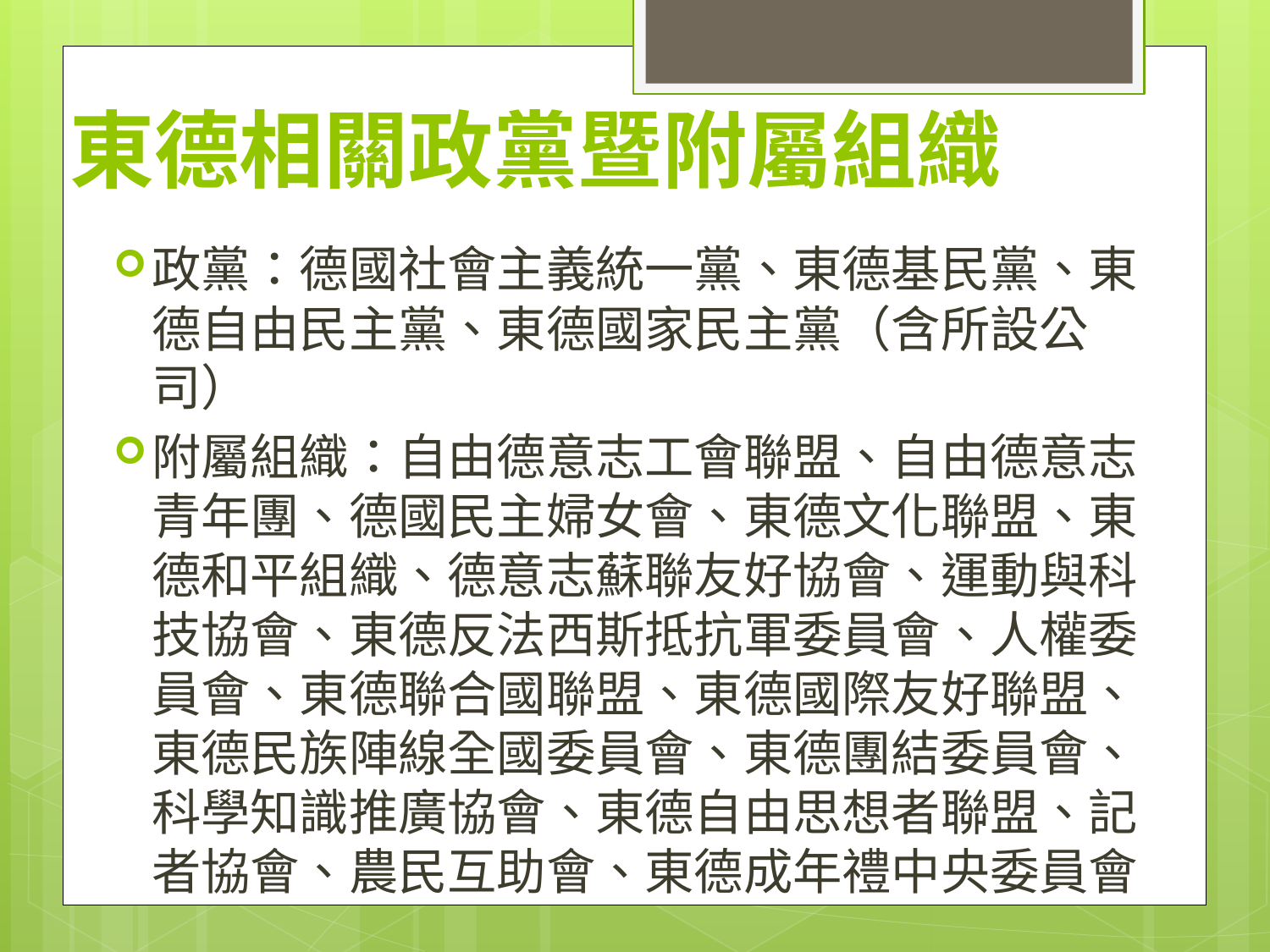

# 東德相關政黨暨附屬組織
政黨：德國社會主義統一黨、東德基民黨、東德自由民主黨、東德國家民主黨（含所設公司）
附屬組織：自由德意志工會聯盟、自由德意志青年團、德國民主婦女會、東德文化聯盟、東德和平組織、德意志蘇聯友好協會、運動與科技協會、東德反法西斯抵抗軍委員會、人權委員會、東德聯合國聯盟、東德國際友好聯盟、東德民族陣線全國委員會、東德團結委員會、科學知識推廣協會、東德自由思想者聯盟、記者協會、農民互助會、東德成年禮中央委員會